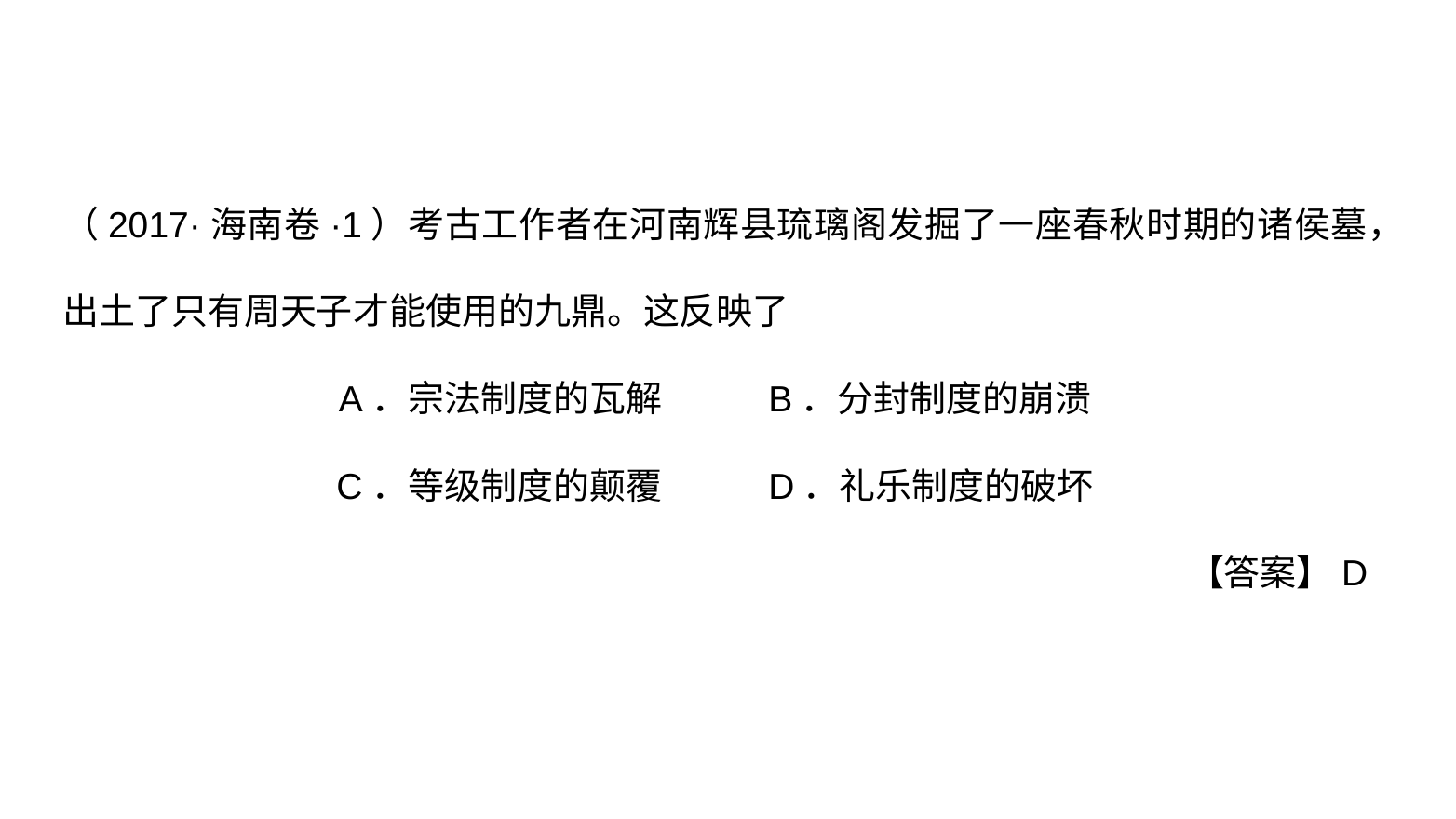

（2017·海南卷·1）考古工作者在河南辉县琉璃阁发掘了一座春秋时期的诸侯墓，出土了只有周天子才能使用的九鼎。这反映了
A．宗法制度的瓦解            B．分封制度的崩溃
C．等级制度的颠覆            D．礼乐制度的破坏
【答案】D